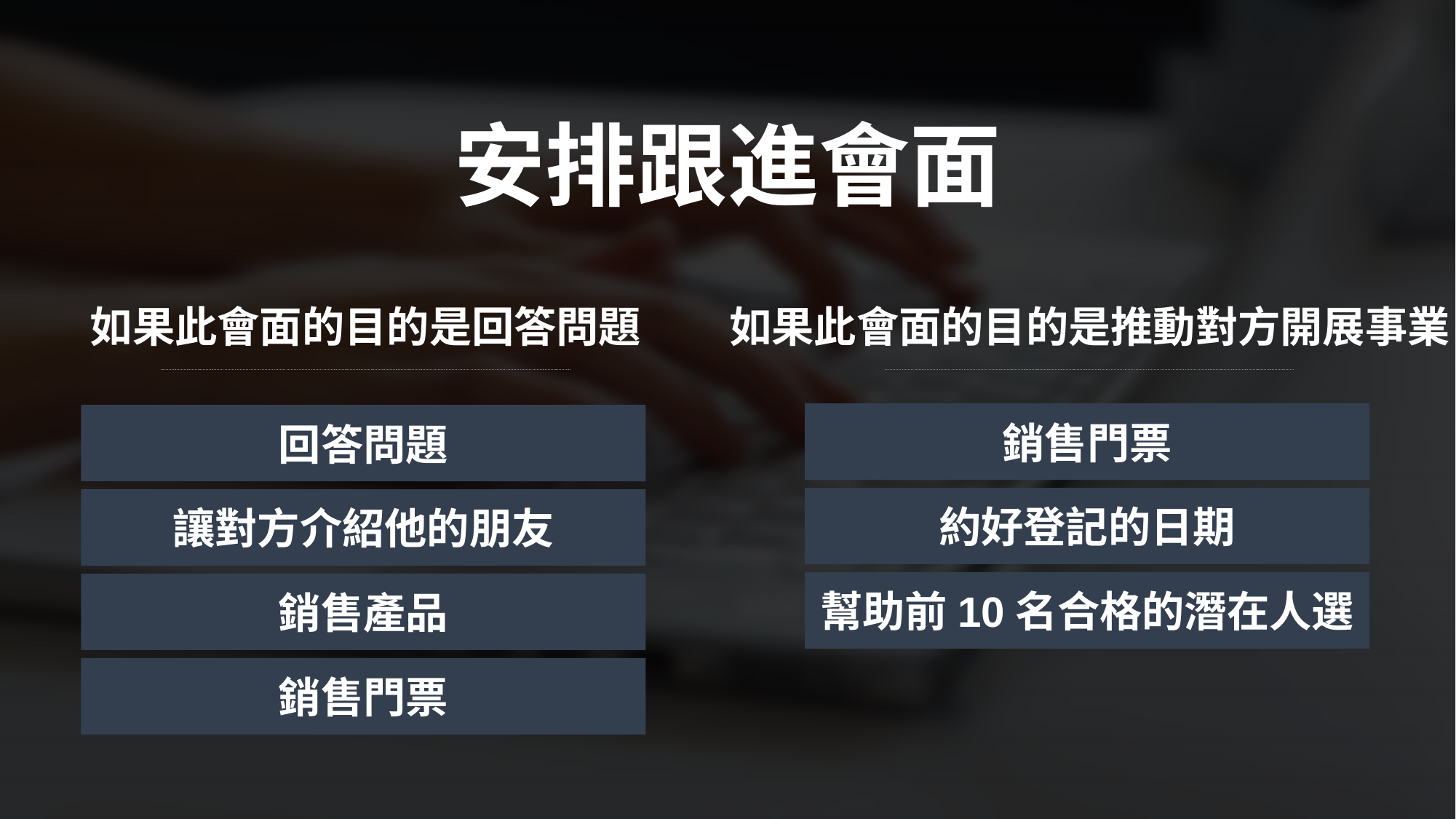

安排跟進會面
如果此會面的目的是回答問題
如果此會面的目的是推動對方開展事業
銷售門票
回答問題
約好登記的日期
讓對方介紹他的朋友
幫助前10名合格的潛在人選
銷售產品
銷售門票